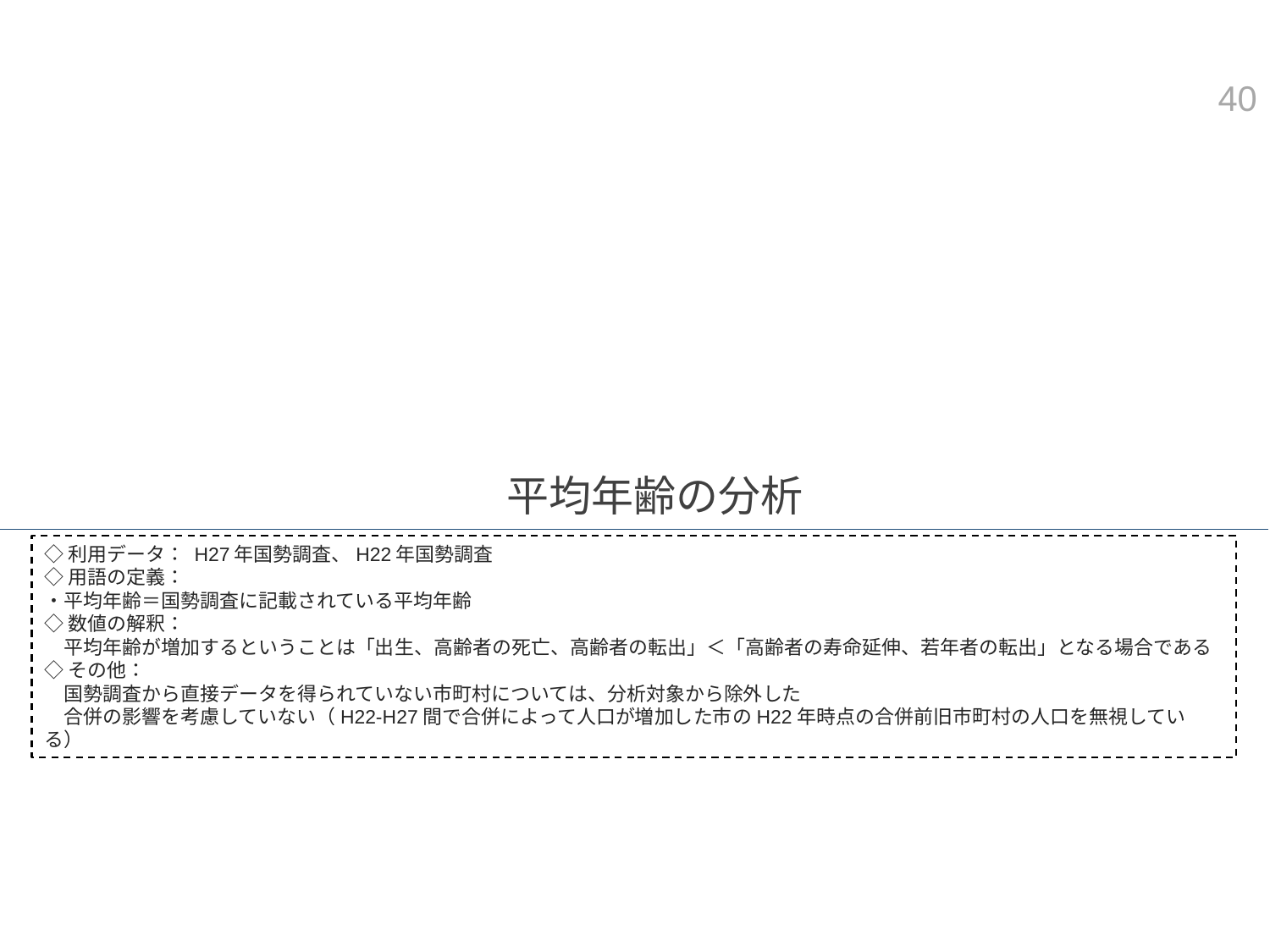

40
# 平均年齢の分析
◇利用データ： H27年国勢調査、H22年国勢調査
◇用語の定義：
・平均年齢＝国勢調査に記載されている平均年齢
◇数値の解釈：
　平均年齢が増加するということは「出生、高齢者の死亡、高齢者の転出」＜「高齢者の寿命延伸、若年者の転出」となる場合である
◇その他：
　国勢調査から直接データを得られていない市町村については、分析対象から除外した
　合併の影響を考慮していない（H22-H27間で合併によって人口が増加した市のH22年時点の合併前旧市町村の人口を無視している）